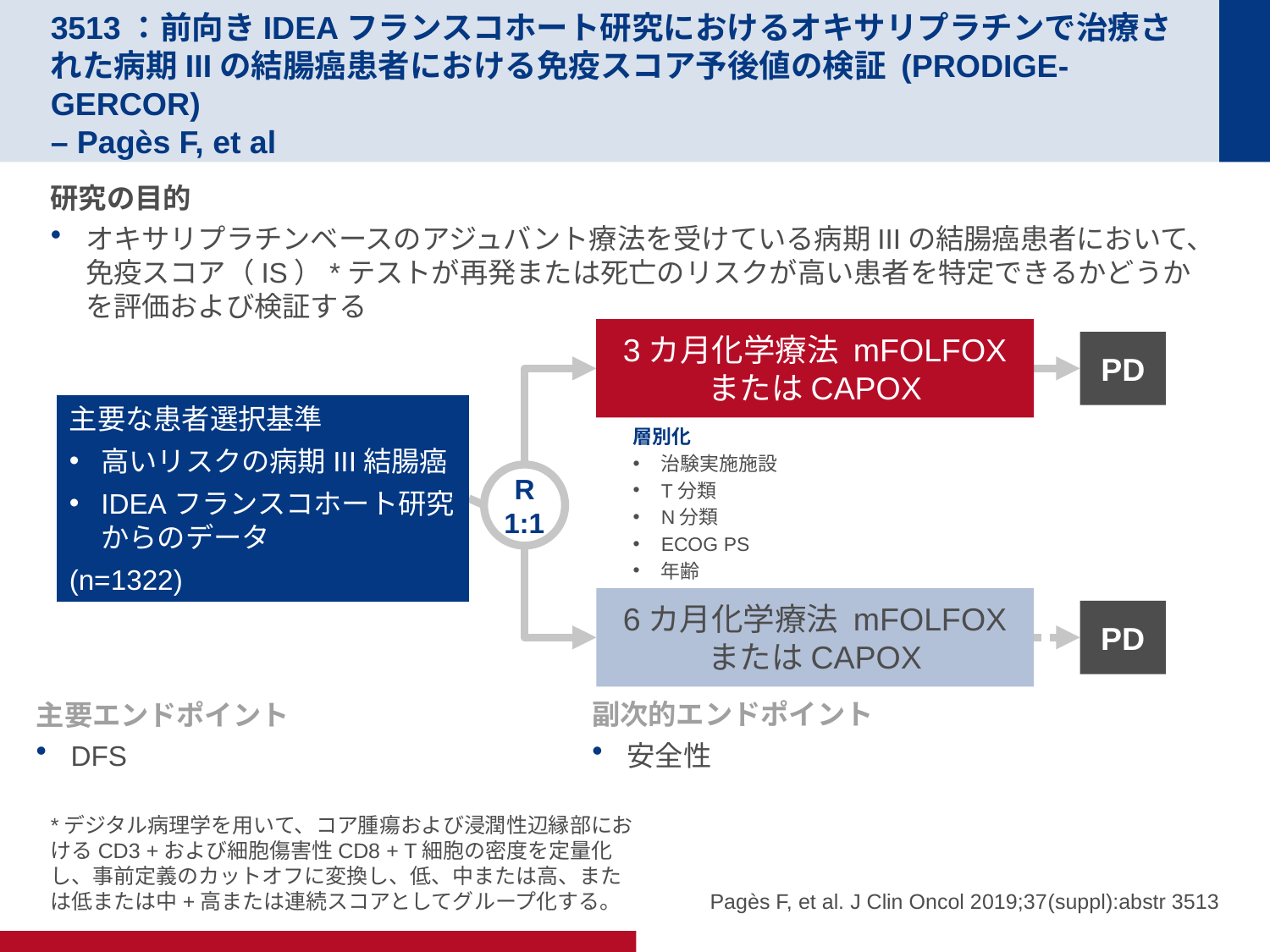

# 3513：前向きIDEAフランスコホート研究におけるオキサリプラチンで治療された病期IIIの結腸癌患者における免疫スコア予後値の検証 (PRODIGE-GERCOR) – Pagès F, et al
研究の目的
オキサリプラチンベースのアジュバント療法を受けている病期IIIの結腸癌患者において、免疫スコア（IS）*テストが再発または死亡のリスクが高い患者を特定できるかどうかを評価および検証する
3カ月化学療法 mFOLFOX またはCAPOX
PD
主要な患者選択基準
高いリスクの病期III結腸癌
IDEAフランスコホート研究からのデータ
(n=1322)
層別化
治験実施施設
T分類
N分類
ECOG PS
年齢
R
1:1
6カ月化学療法 mFOLFOX またはCAPOX
PD
主要エンドポイント
DFS

副次的エンドポイント
安全性
*デジタル病理学を用いて、コア腫瘍および浸潤性辺縁部におけるCD3 +および細胞傷害性CD8 + T細胞の密度を定量化し、事前定義のカットオフに変換し、低、中または高、または低または中+高または連続スコアとしてグループ化する。
Pagès F, et al. J Clin Oncol 2019;37(suppl):abstr 3513